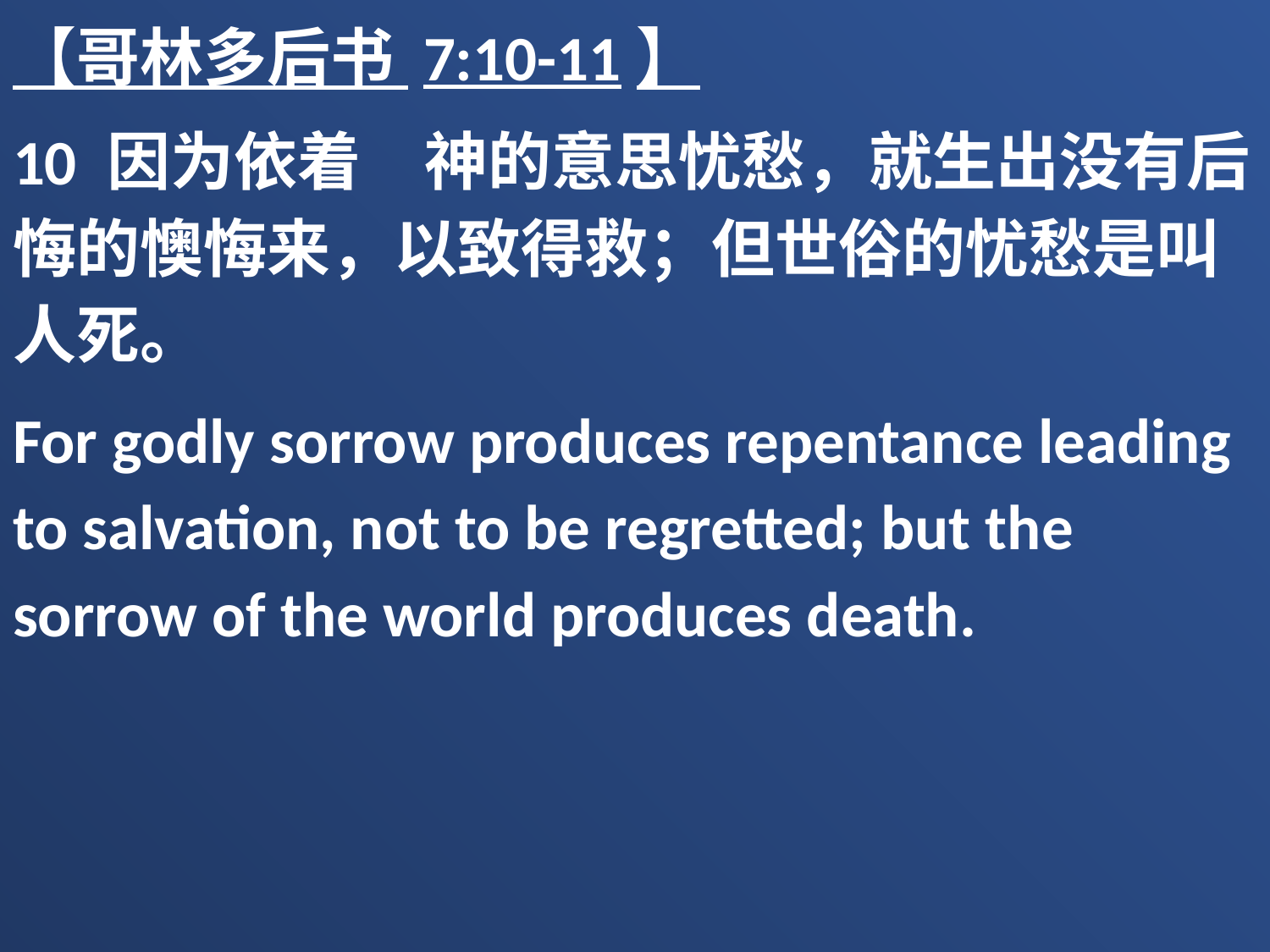

【哥林多后书 7:10-11】
10 因为依着　神的意思忧愁，就生出没有后悔的懊悔来，以致得救；但世俗的忧愁是叫人死。
For godly sorrow produces repentance leading to salvation, not to be regretted; but the sorrow of the world produces death.